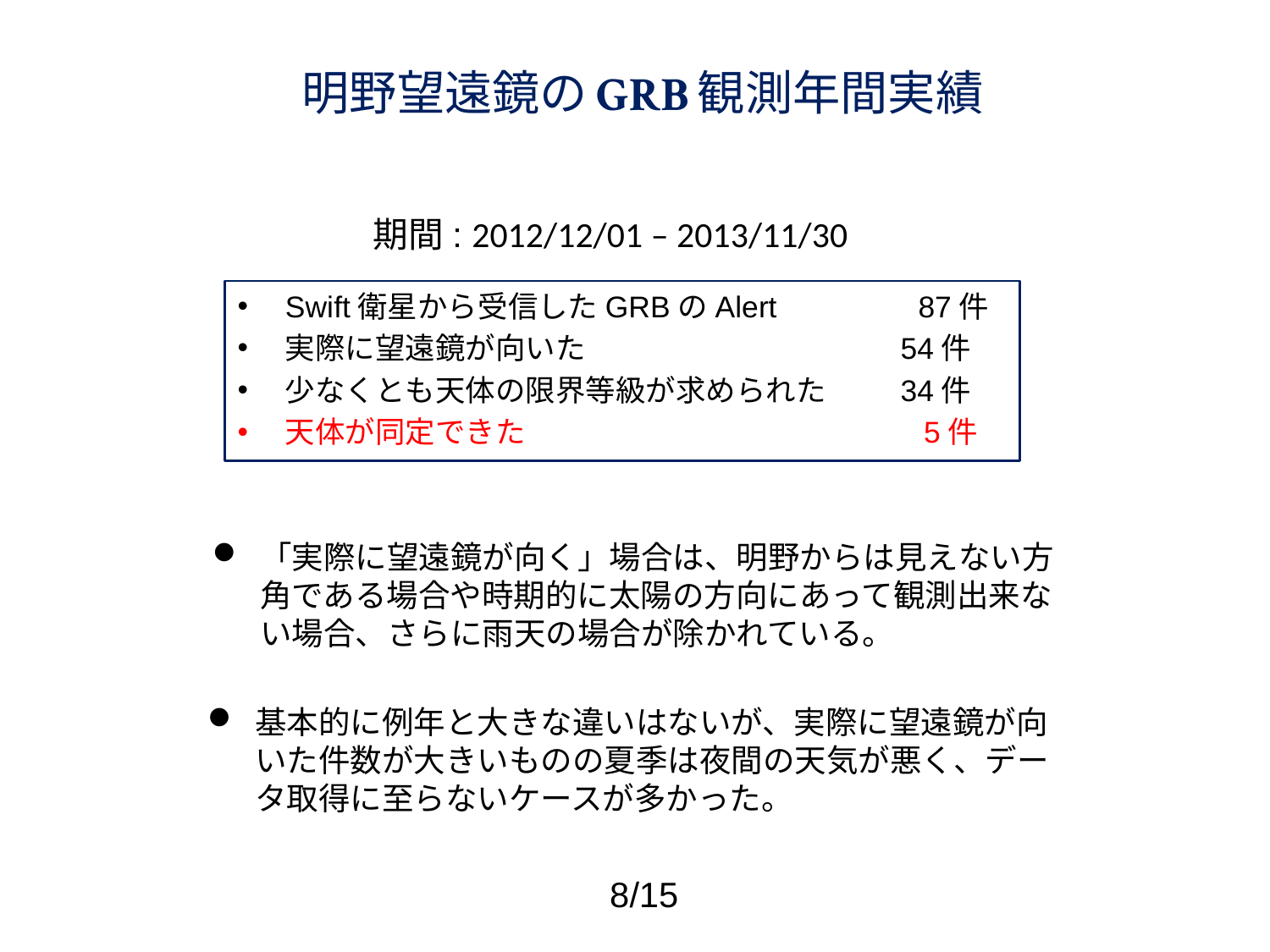

# 明野望遠鏡のGRB観測年間実績
期間: 2012/12/01 – 2013/11/30
Swift衛星から受信したGRBのAlert　　　　 87件
実際に望遠鏡が向いた　　　　　　　　　　 54件
少なくとも天体の限界等級が求められた 　　34件
天体が同定できた　　　　　　　　　　　　　5件
「実際に望遠鏡が向く」場合は、明野からは見えない方角である場合や時期的に太陽の方向にあって観測出来ない場合、さらに雨天の場合が除かれている。
基本的に例年と大きな違いはないが、実際に望遠鏡が向いた件数が大きいものの夏季は夜間の天気が悪く、データ取得に至らないケースが多かった。
8/15